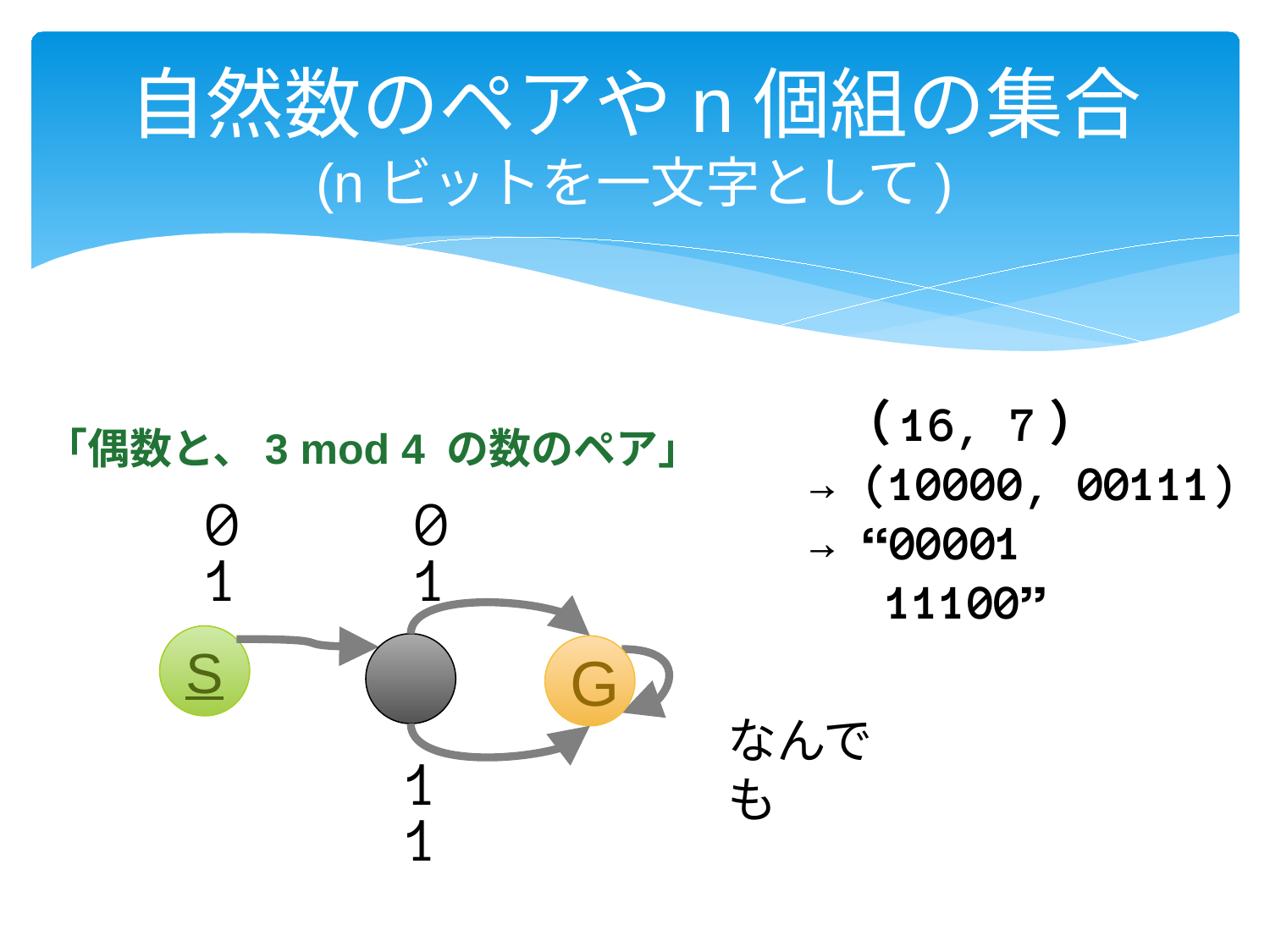

# 自然数のペアやn個組の集合 (nビットを一文字として)
  （16, 7）
→ (10000, 00111)
→ “00001
   11100”
「偶数と、3 mod 4 の数のペア」
0
1
0
1
S

G
なんでも
1
1